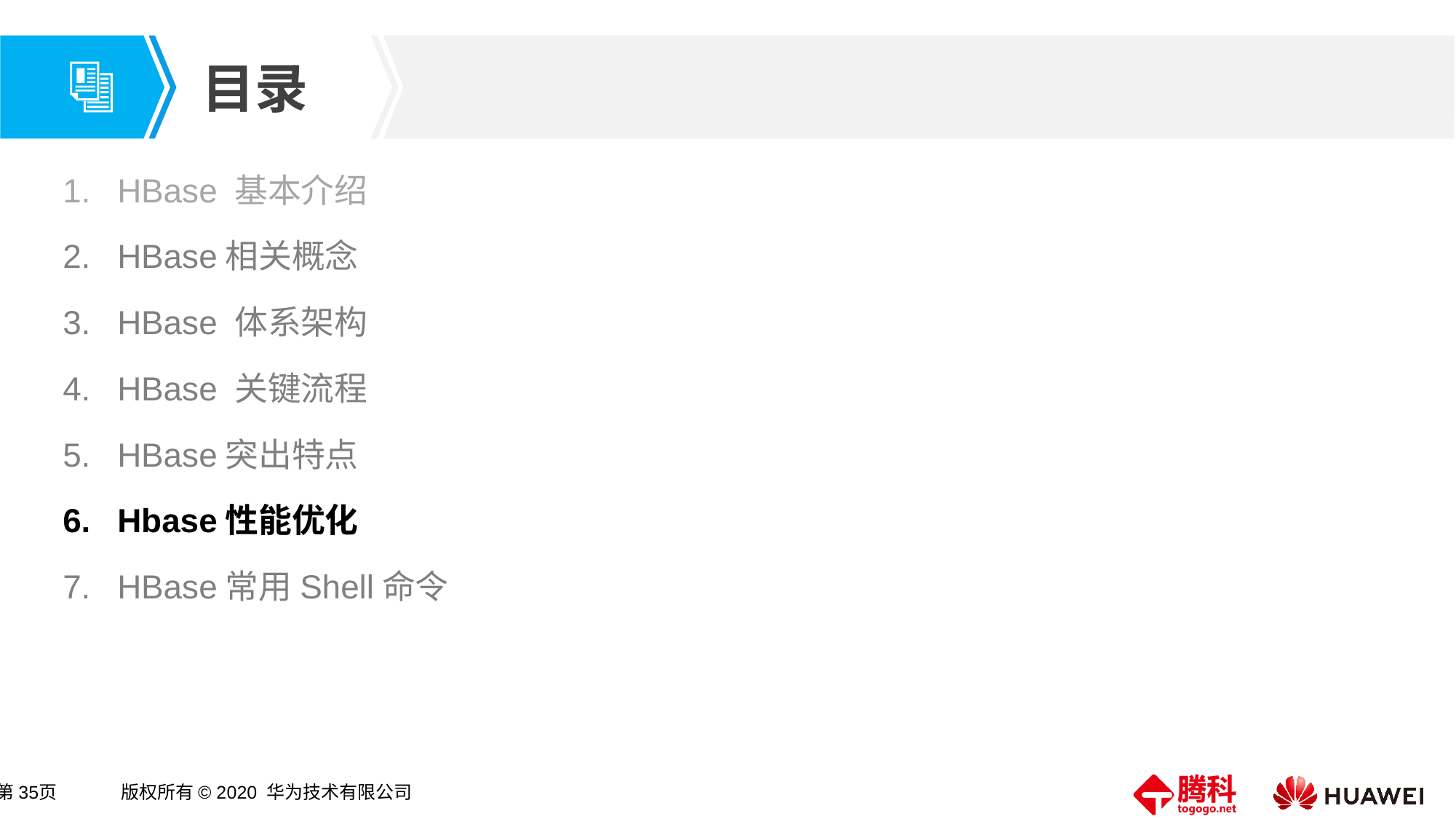

HBase 基本介绍
HBase相关概念
HBase 体系架构
HBase 关键流程
HBase突出特点
Hbase性能优化
HBase常用Shell命令